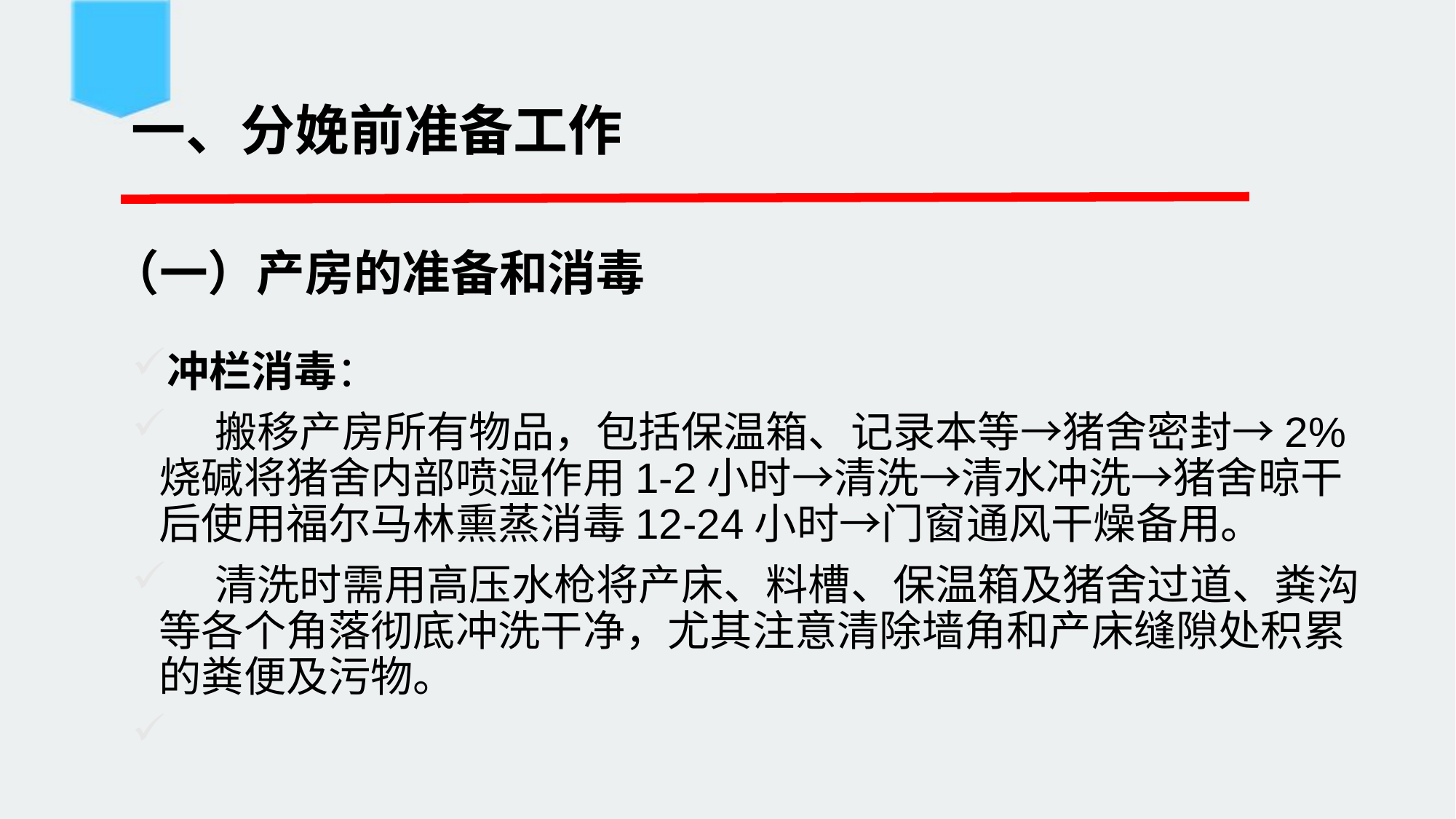

一、分娩前准备工作
# （一）产房的准备和消毒

冲栏消毒：
    搬移产房所有物品，包括保温箱、记录本等→猪舍密封→2%烧碱将猪舍内部喷湿作用1-2小时→清洗→清水冲洗→猪舍晾干后使用福尔马林熏蒸消毒12-24小时→门窗通风干燥备用。
    清洗时需用高压水枪将产床、料槽、保温箱及猪舍过道、粪沟等各个角落彻底冲洗干净，尤其注意清除墙角和产床缝隙处积累的粪便及污物。